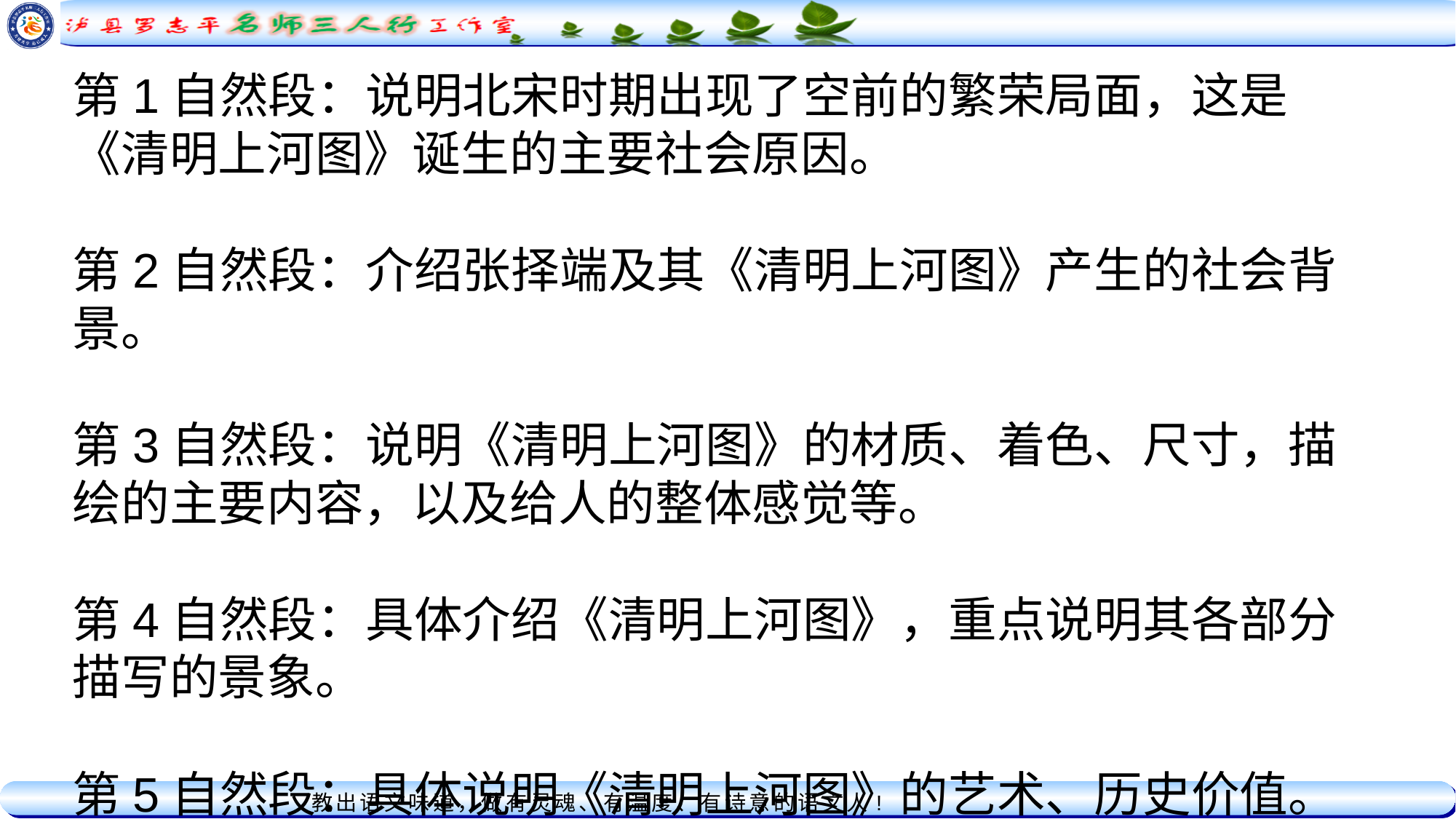

第1自然段：说明北宋时期出现了空前的繁荣局面，这是《清明上河图》诞生的主要社会原因。

第2自然段：介绍张择端及其《清明上河图》产生的社会背景。

第3自然段：说明《清明上河图》的材质、着色、尺寸，描绘的主要内容，以及给人的整体感觉等。

第4自然段：具体介绍《清明上河图》，重点说明其各部分描写的景象。

第5自然段：具体说明《清明上河图》的艺术、历史价值。